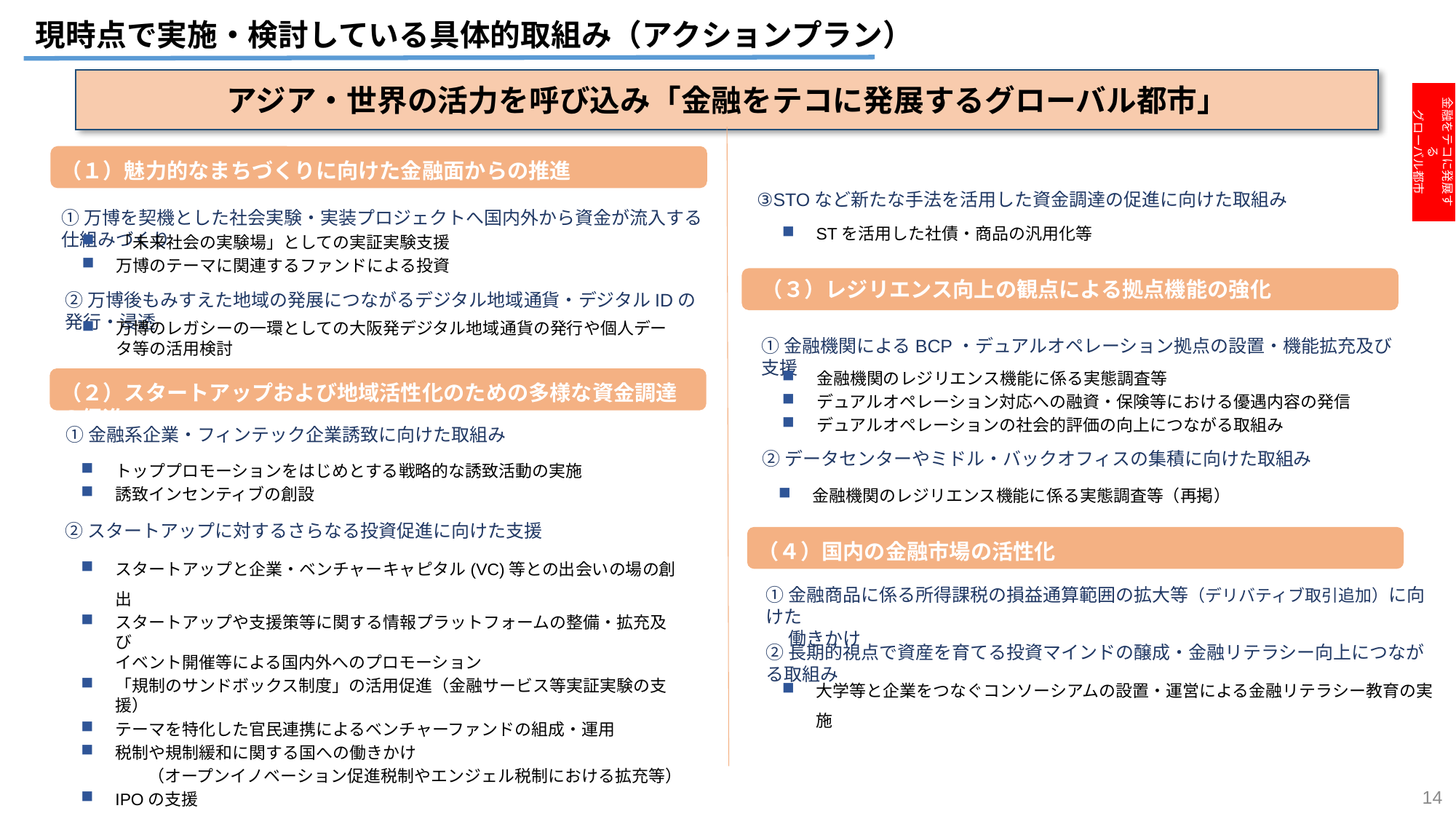

現時点で実施・検討している具体的取組み（アクションプラン）
アジア・世界の活力を呼び込み「金融をテコに発展するグローバル都市」
金融をテコに発展する
グローバル都市

（１）魅力的なまちづくりに向けた金融面からの推進
③STOなど新たな手法を活用した資金調達の促進に向けた取組み
①万博を契機とした社会実験・実装プロジェクトへ国内外から資金が流入する仕組みづくり
STを活用した社債・商品の汎用化等
「未来社会の実験場」としての実証実験支援
万博のテーマに関連するファンドによる投資

（３）レジリエンス向上の観点による拠点機能の強化
②万博後もみすえた地域の発展につながるデジタル地域通貨・デジタルIDの発行・浸透
万博のレガシーの一環としての大阪発デジタル地域通貨の発行や個人データ等の活用検討
①金融機関によるBCP・デュアルオペレーション拠点の設置・機能拡充及び支援
金融機関のレジリエンス機能に係る実態調査等
デュアルオペレーション対応への融資・保険等における優遇内容の発信
デュアルオペレーションの社会的評価の向上につながる取組み

（２）スタートアップおよび地域活性化のための多様な資金調達の促進
①金融系企業・フィンテック企業誘致に向けた取組み
②データセンターやミドル・バックオフィスの集積に向けた取組み
トッププロモーションをはじめとする戦略的な誘致活動の実施
誘致インセンティブの創設

金融機関のレジリエンス機能に係る実態調査等（再掲）
②国内外の観光需要の取り込みの強化
②スタートアップに対するさらなる投資促進に向けた支援

（４）国内の金融市場の活性化
スタートアップと企業・ベンチャーキャピタル(VC)等との出会いの場の創出
スタートアップや支援策等に関する情報プラットフォームの整備・拡充及び
イベント開催等による国内外へのプロモーション
「規制のサンドボックス制度」の活用促進（金融サービス等実証実験の支援）
テーマを特化した官民連携によるベンチャーファンドの組成・運用
税制や規制緩和に関する国への働きかけ
　　　　（オープンイノベーション促進税制やエンジェル税制における拡充等）
IPOの支援
①金融商品に係る所得課税の損益通算範囲の拡大等（デリバティブ取引追加）に向けた
　 働きかけ
②長期的視点で資産を育てる投資マインドの醸成・金融リテラシー向上につながる取組み
大学等と企業をつなぐコンソーシアムの設置・運営による金融リテラシー教育の実施
14